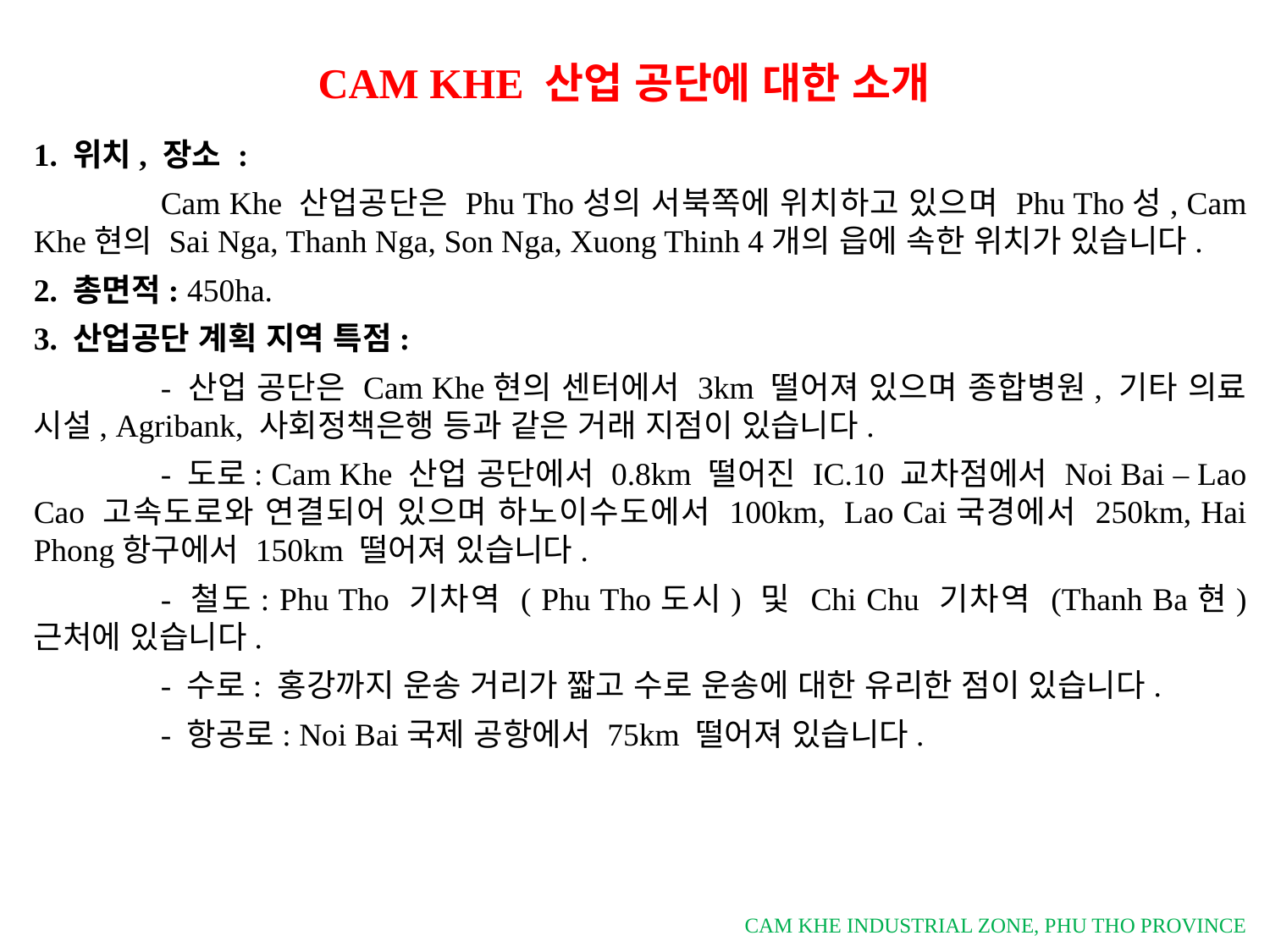

CAM KHE 산업 공단에 대한 소개
1. 위치, 장소 :
	Cam Khe 산업공단은 Phu Tho성의 서북쪽에 위치하고 있으며 Phu Tho성, Cam Khe현의 Sai Nga, Thanh Nga, Son Nga, Xuong Thinh 4개의 읍에 속한 위치가 있습니다.
2. 총면적: 450ha.
3. 산업공단 계획 지역 특점:
	- 산업 공단은 Cam Khe현의 센터에서 3km 떨어져 있으며 종합병원, 기타 의료 시설, Agribank, 사회정책은행 등과 같은 거래 지점이 있습니다.
	- 도로: Cam Khe 산업 공단에서 0.8km 떨어진 IC.10 교차점에서 Noi Bai – Lao Cao 고속도로와 연결되어 있으며 하노이수도에서 100km,  Lao Cai국경에서 250km, Hai Phong항구에서 150km 떨어져 있습니다.
	- 철도: Phu Tho 기차역 ( Phu Tho도시) 및 Chi Chu 기차역 (Thanh Ba현) 근처에 있습니다.
	- 수로: 홍강까지 운송 거리가 짧고 수로 운송에 대한 유리한 점이 있습니다.
	- 항공로: Noi Bai국제 공항에서 75km 떨어져 있습니다.
CAM KHE INDUSTRIAL ZONE, PHU THO PROVINCE